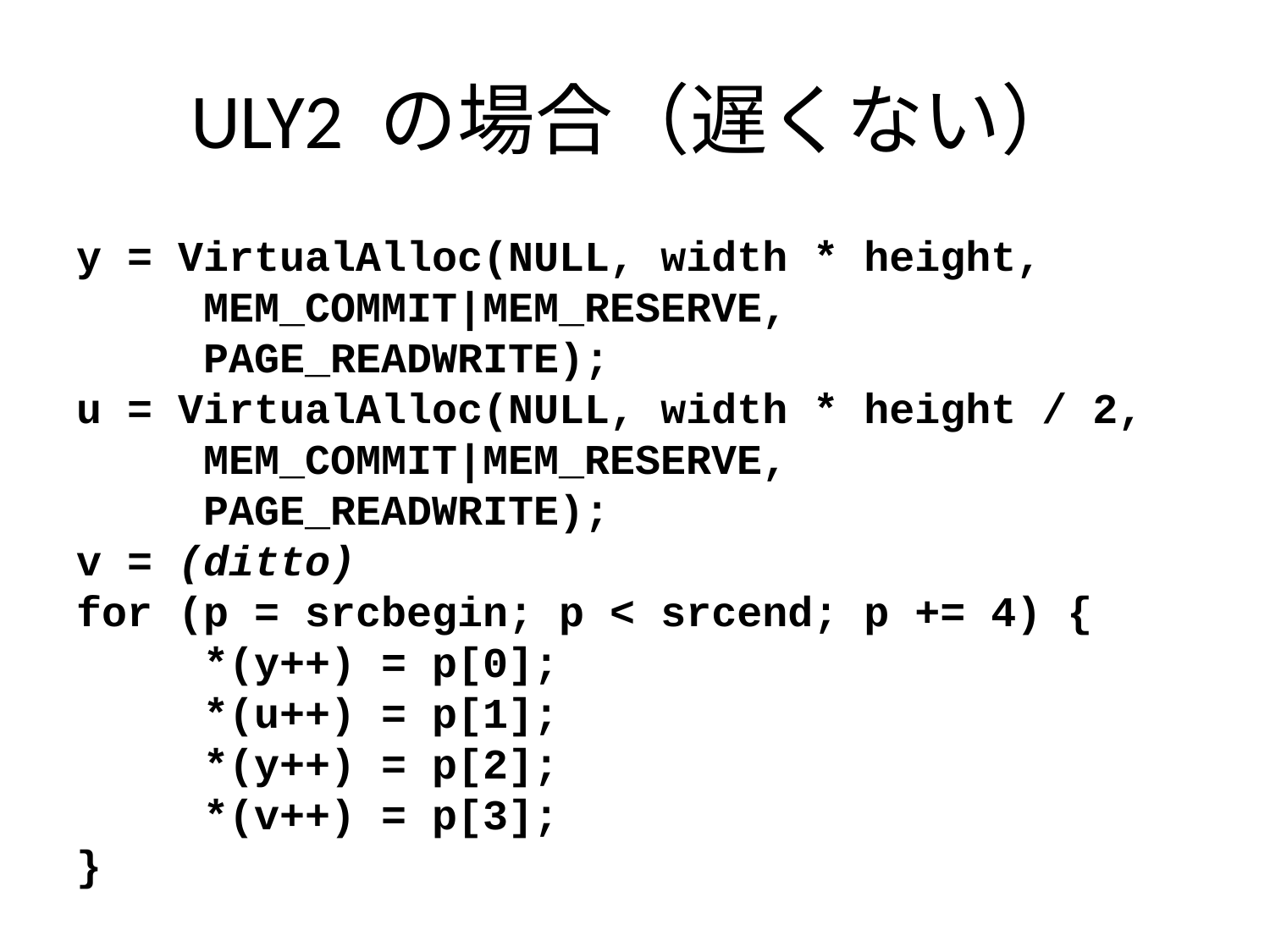

# ULY2 の場合（遅くない）
y = VirtualAlloc(NULL, width * height,
	MEM_COMMIT|MEM_RESERVE,
	PAGE_READWRITE);
u = VirtualAlloc(NULL, width * height / 2,
	MEM_COMMIT|MEM_RESERVE,
	PAGE_READWRITE);
v = (ditto)
for (p = srcbegin; p < srcend; p += 4) {
	*(y++) = p[0];
	*(u++) = p[1];
	*(y++) = p[2];
	*(v++) = p[3];
}